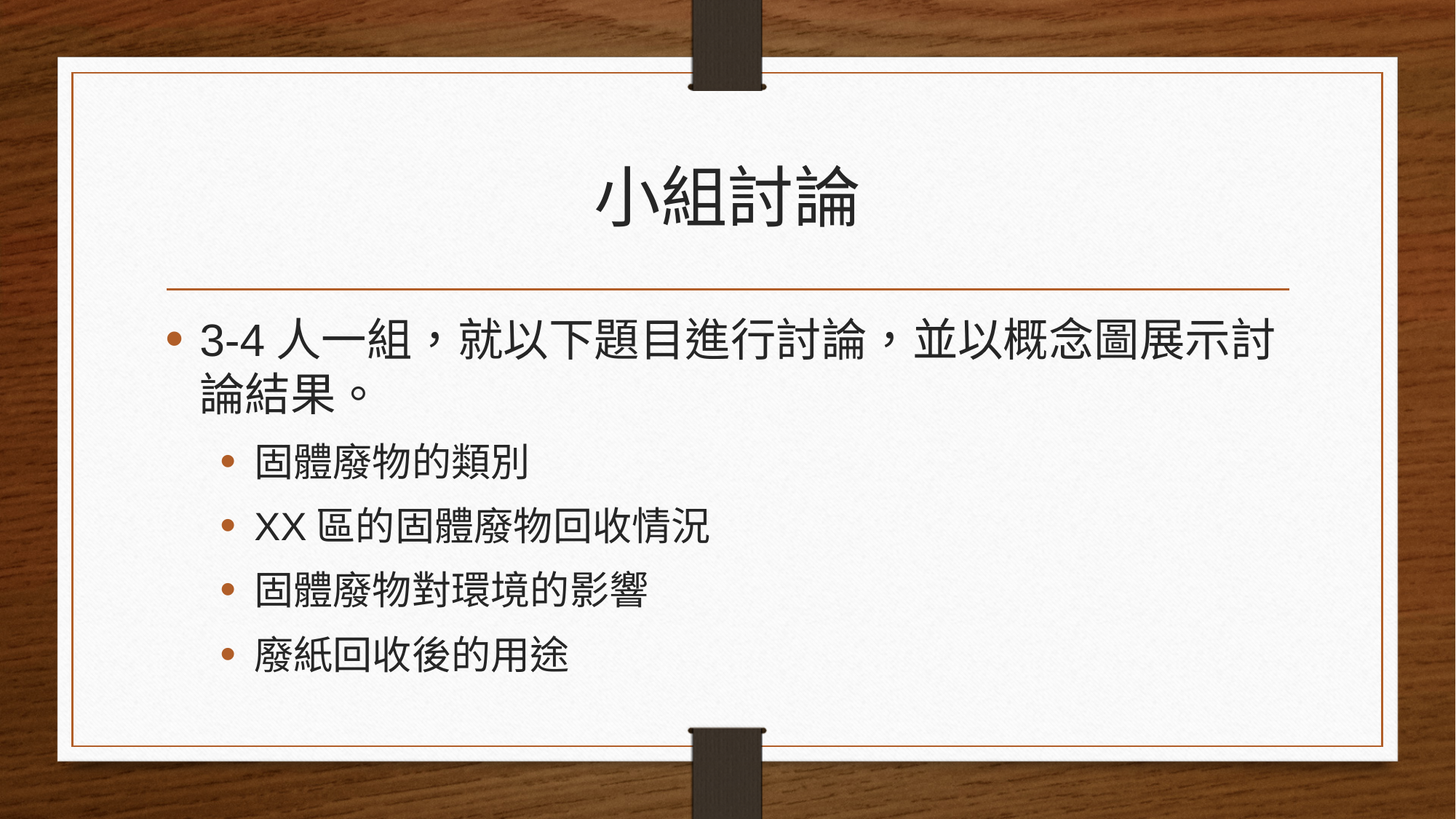

# 小組討論
3-4人一組，就以下題目進行討論，並以概念圖展示討論結果。
固體廢物的類別
XX區的固體廢物回收情況
固體廢物對環境的影響
廢紙回收後的用途